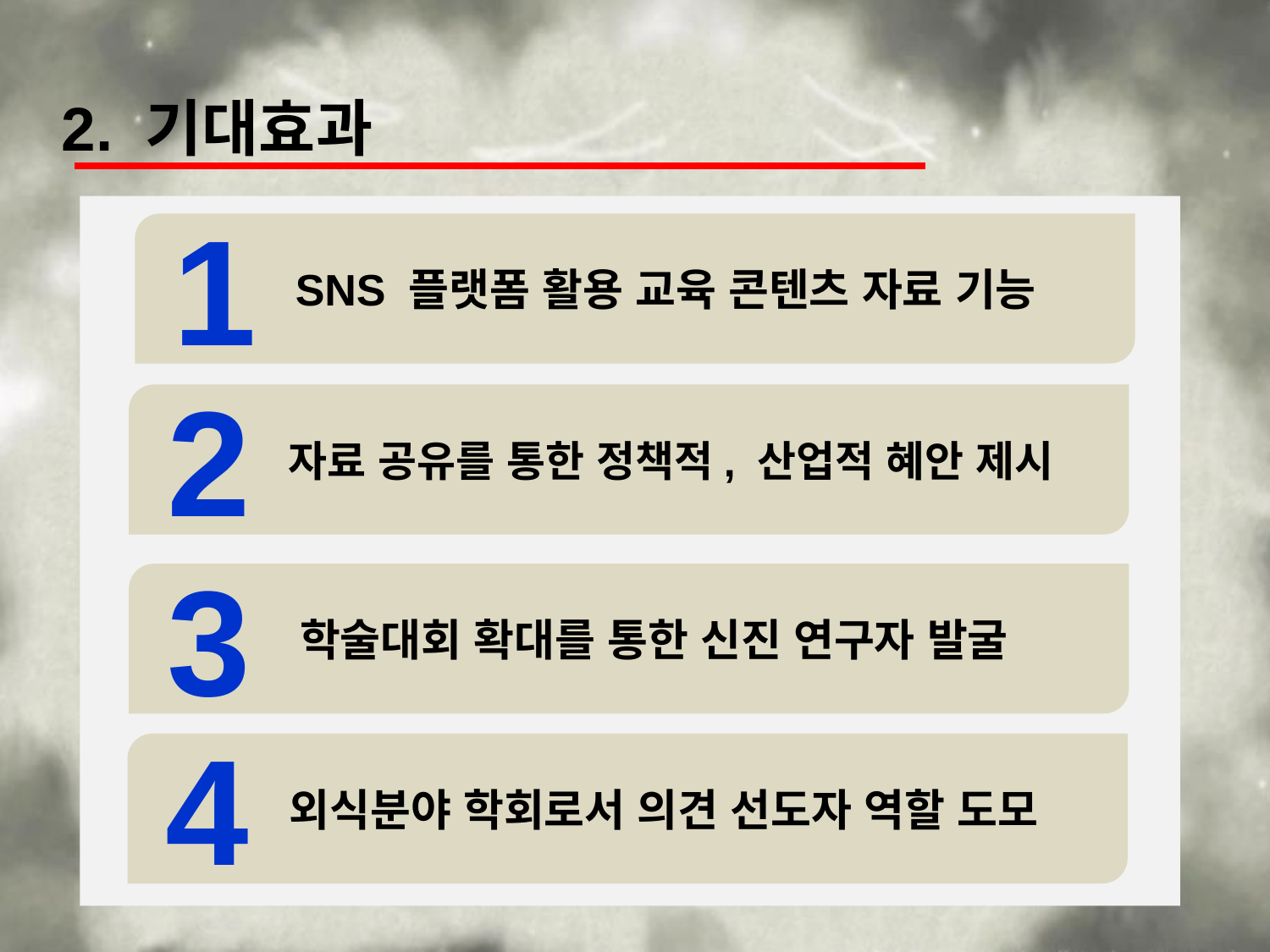

2. 기대효과
1
     SNS 플랫폼 활용 교육 콘텐츠 자료 기능

2
       자료 공유를 통한 정책적, 산업적 혜안 제시
3
    학술대회 확대를 통한 신진 연구자 발굴
4
      외식분야 학회로서 의견 선도자 역할 도모